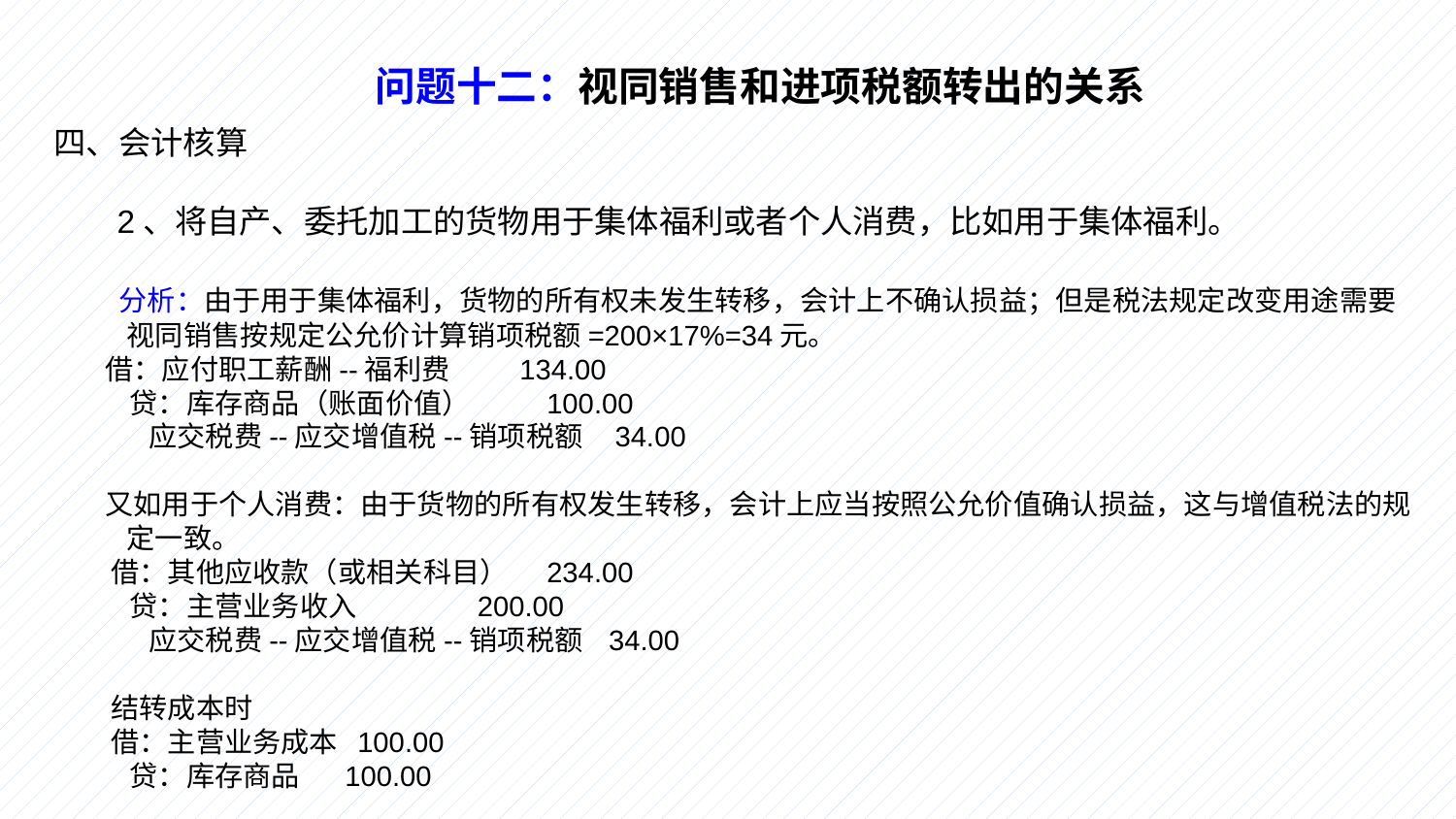

问题十二：视同销售和进项税额转出的关系
四、会计核算

       2、将自产、委托加工的货物用于集体福利或者个人消费，比如用于集体福利。

　　分析：由于用于集体福利，货物的所有权未发生转移，会计上不确认损益；但是税法规定改变用途需要视同销售按规定公允价计算销项税额=200×17%=34元。
       借：应付职工薪酬--福利费          134.00
　　   贷：库存商品（账面价值）           100.00
　　      应交税费--应交增值税--销项税额    34.00

       又如用于个人消费：由于货物的所有权发生转移，会计上应当按照公允价值确认损益，这与增值税法的规定一致。
　　借：其他应收款（或相关科目）     234.00
　　   贷：主营业务收入                  200.00
　　      应交税费--应交增值税--销项税额   34.00

　　结转成本时
　　借：主营业务成本  100.00
　　   贷：库存商品      100.00